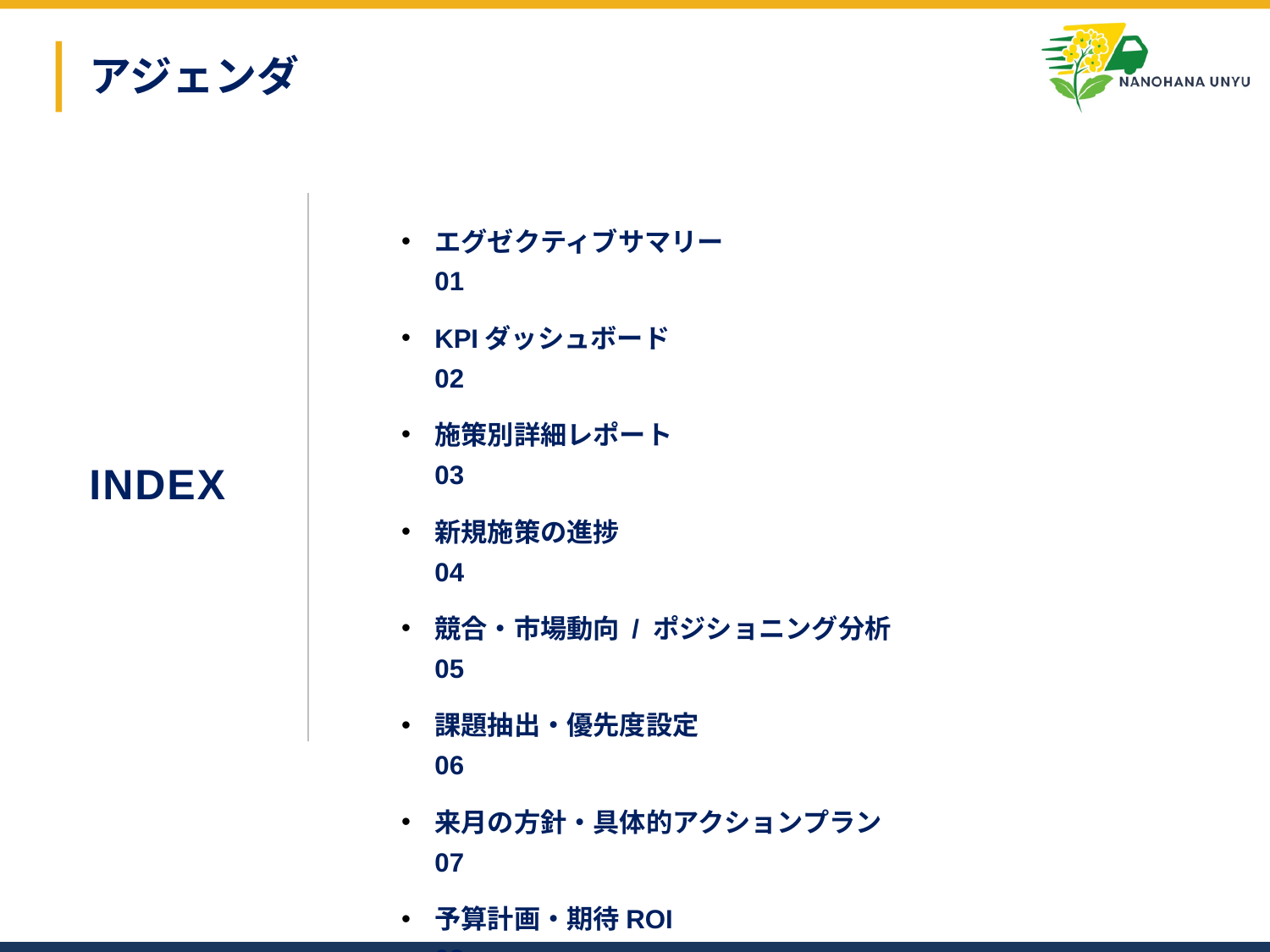

# アジェンダ

エグゼクティブサマリー 			 01
KPIダッシュボード 			 02
施策別詳細レポート 			 03
新規施策の進捗 			 04
競合・市場動向 / ポジショニング分析 			 05
課題抽出・優先度設定 			 06
来月の方針・具体的アクションプラン 			 07
予算計画・期待ROI 			 08
リスクと対策 			 09
質疑応答 / 追加検討事項 			 10
INDEX